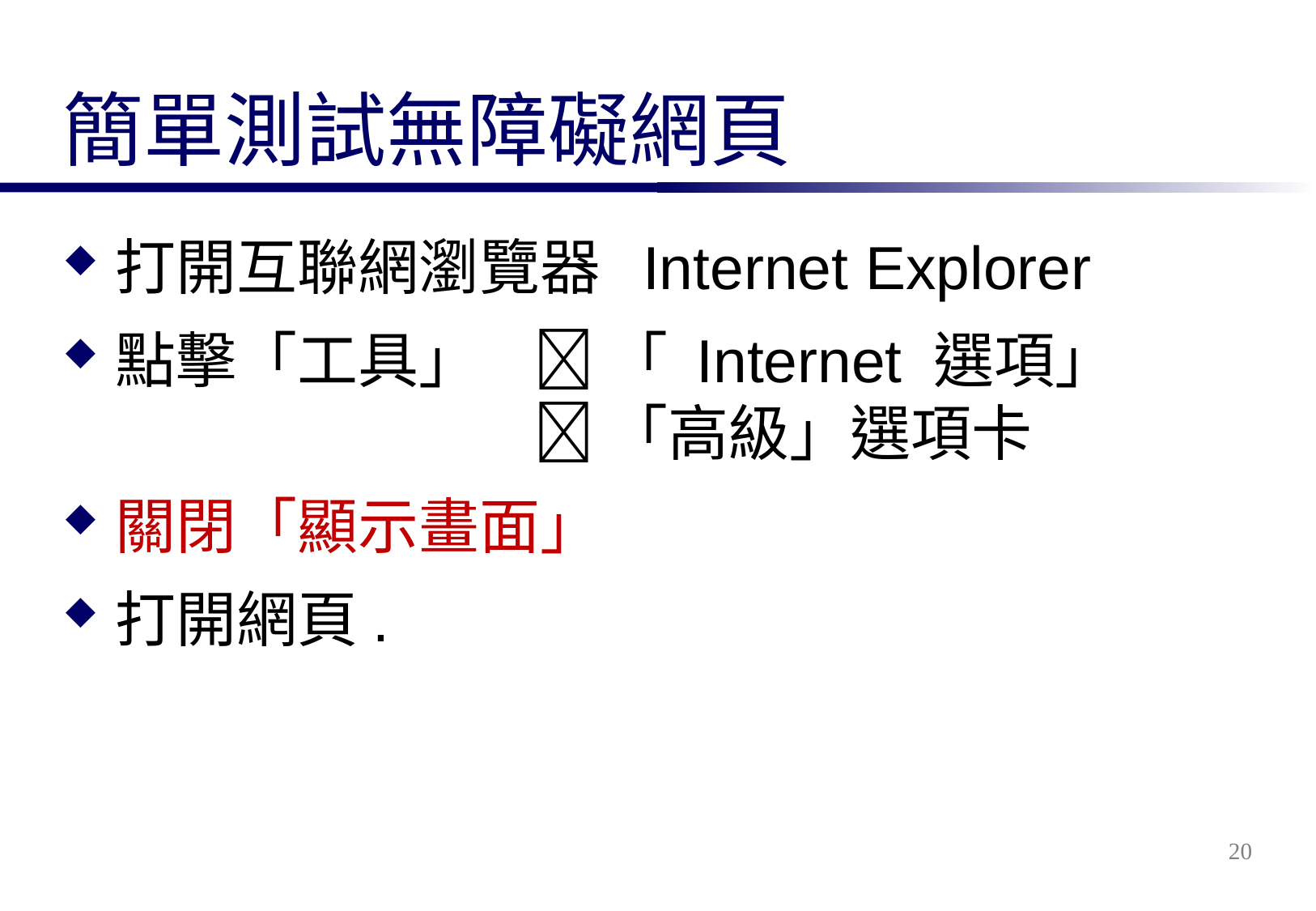

# 簡單測試無障礙網頁
打開互聯網瀏覽器  Internet Explorer
點擊「工具」	→ 「 Internet 選項」 		→ 「高級」選項卡
關閉「顯示畫面」
打開網頁.
20